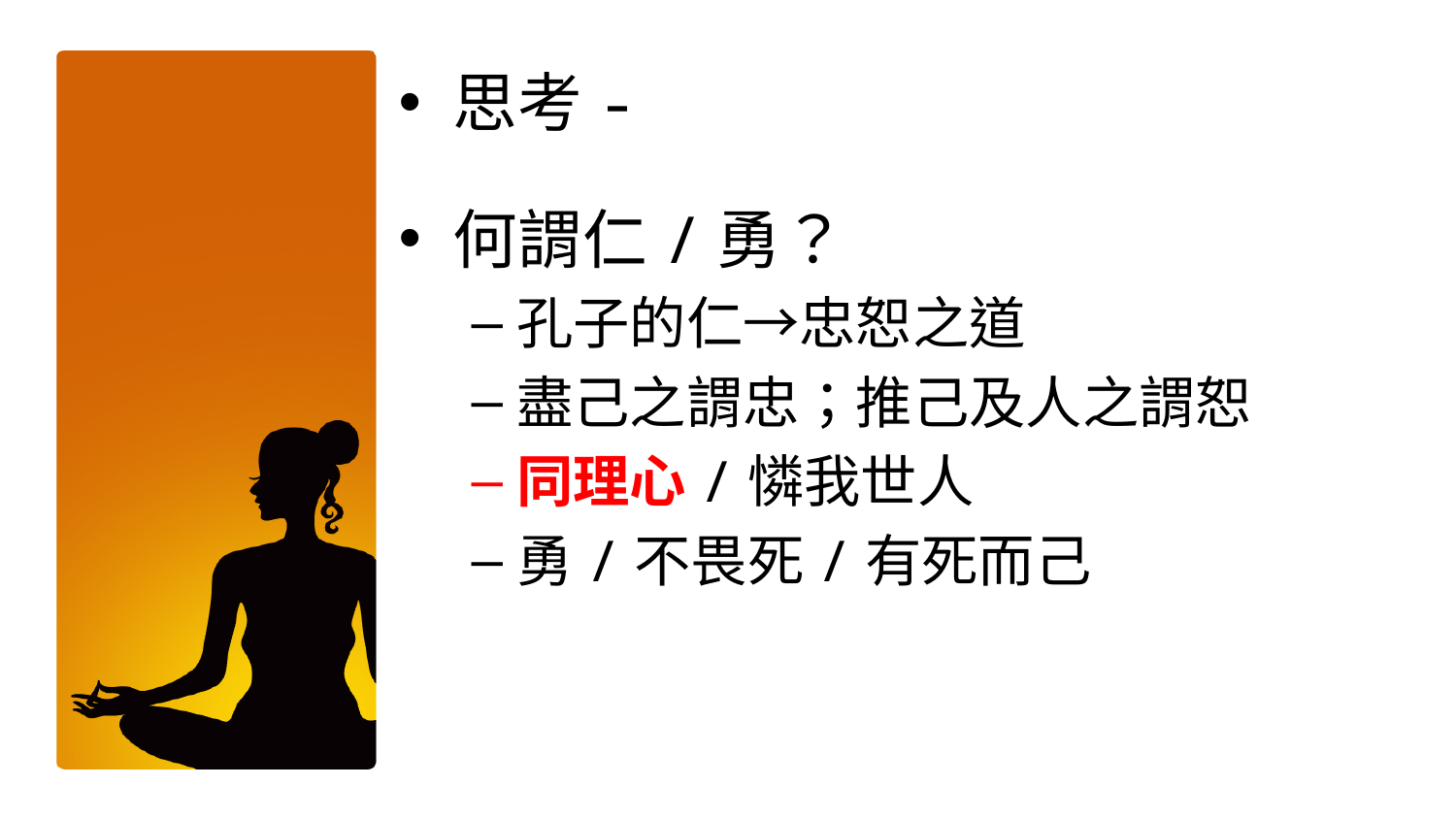

思考-
何謂仁/勇？
孔子的仁→忠恕之道
盡己之謂忠；推己及人之謂恕
同理心/憐我世人
勇/不畏死/有死而己